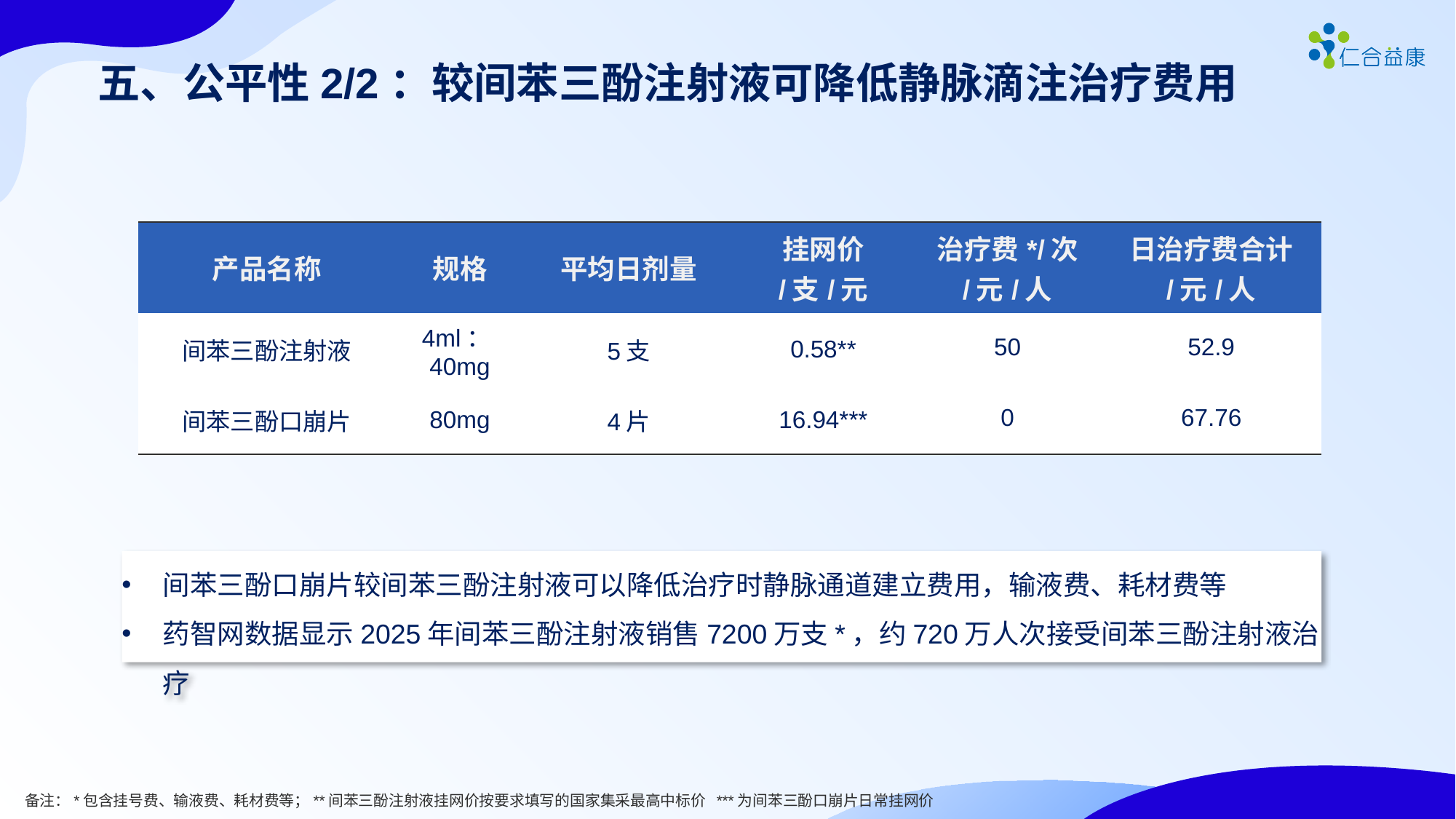

五、公平性2/2：较间苯三酚注射液可降低静脉滴注治疗费用
| 产品名称 | 规格 | 平均日剂量 | 挂网价 /支/元 | 治疗费\*/次 /元/人 | 日治疗费合计 /元/人 |
| --- | --- | --- | --- | --- | --- |
| 间苯三酚注射液 | 4ml：40mg | 5支 | 0.58\*\* | 50 | 52.9 |
| 间苯三酚口崩片 | 80mg | 4片 | 16.94\*\*\* | 0 | 67.76 |
间苯三酚口崩片较间苯三酚注射液可以降低治疗时静脉通道建立费用，输液费、耗材费等
药智网数据显示2025年间苯三酚注射液销售7200万支*，约720万人次接受间苯三酚注射液治疗

备注：*包含挂号费、输液费、耗材费等；**间苯三酚注射液挂网价按要求填写的国家集采最高中标价  ***为间苯三酚口崩片日常挂网价